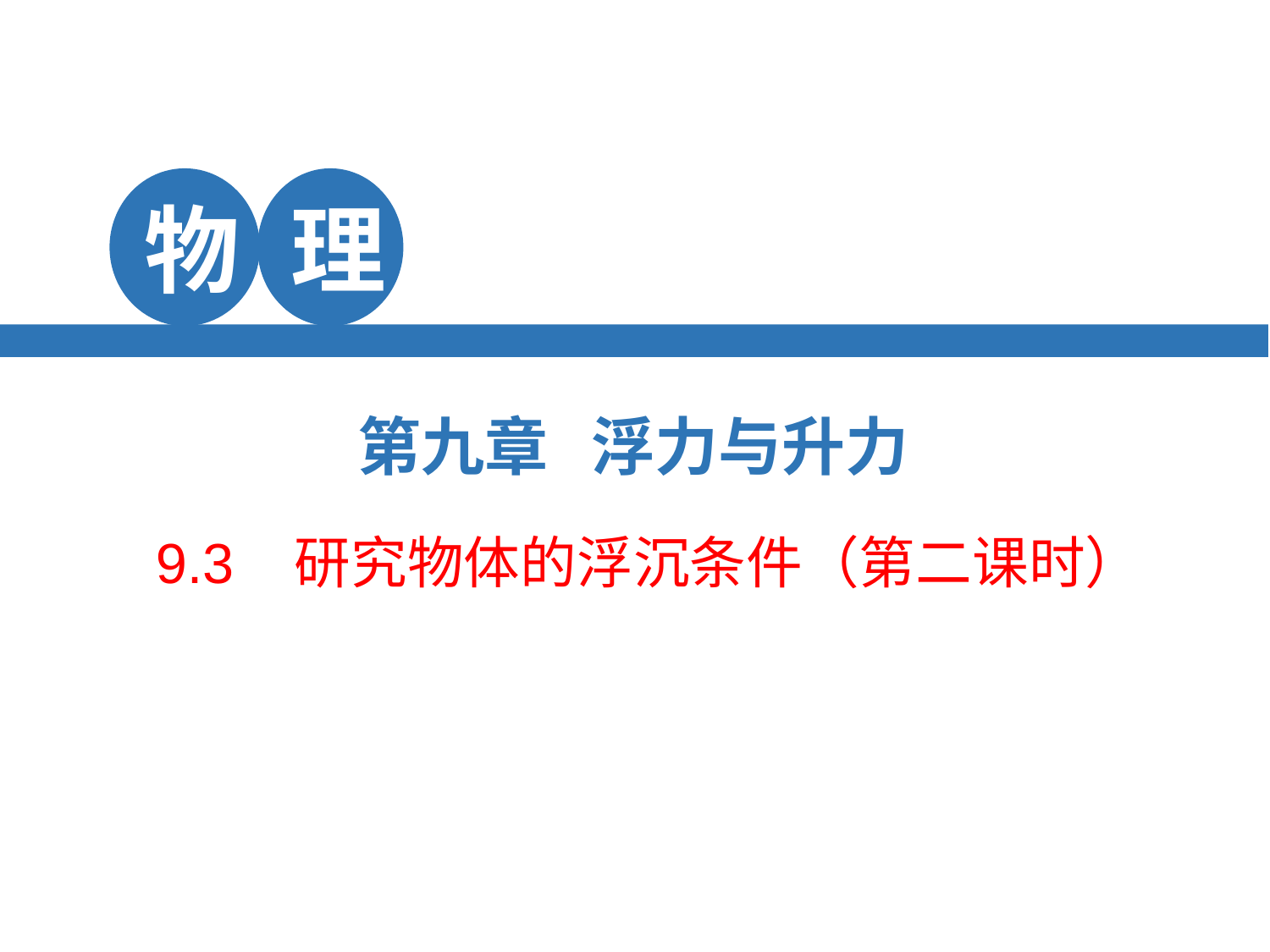

物
理

第九章   浮力与升力
学  视
  9.3   研究物体的浮沉条件（第二课时）